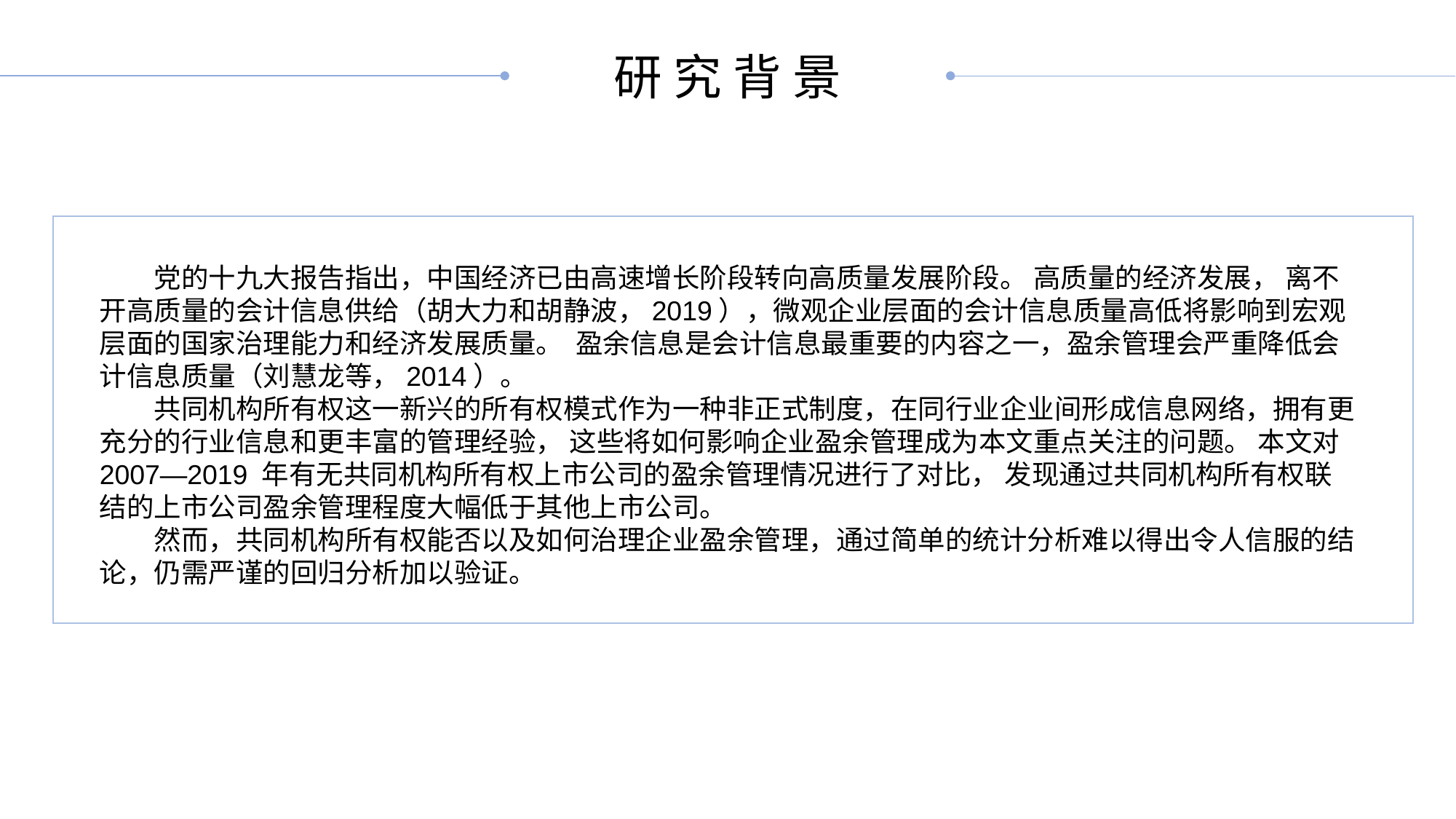

研 究 背 景

党的十九大报告指出，中国经济已由高速增长阶段转向高质量发展阶段。 高质量的经济发展， 离不开高质量的会计信息供给（胡大力和胡静波，2019），微观企业层面的会计信息质量高低将影响到宏观层面的国家治理能力和经济发展质量。  盈余信息是会计信息最重要的内容之一，盈余管理会严重降低会计信息质量（刘慧龙等，2014）。
共同机构所有权这一新兴的所有权模式作为一种非正式制度，在同行业企业间形成信息网络，拥有更充分的行业信息和更丰富的管理经验， 这些将如何影响企业盈余管理成为本文重点关注的问题。 本文对2007—2019 年有无共同机构所有权上市公司的盈余管理情况进行了对比， 发现通过共同机构所有权联结的上市公司盈余管理程度大幅低于其他上市公司。
然而，共同机构所有权能否以及如何治理企业盈余管理，通过简单的统计分析难以得出令人信服的结论，仍需严谨的回归分析加以验证。